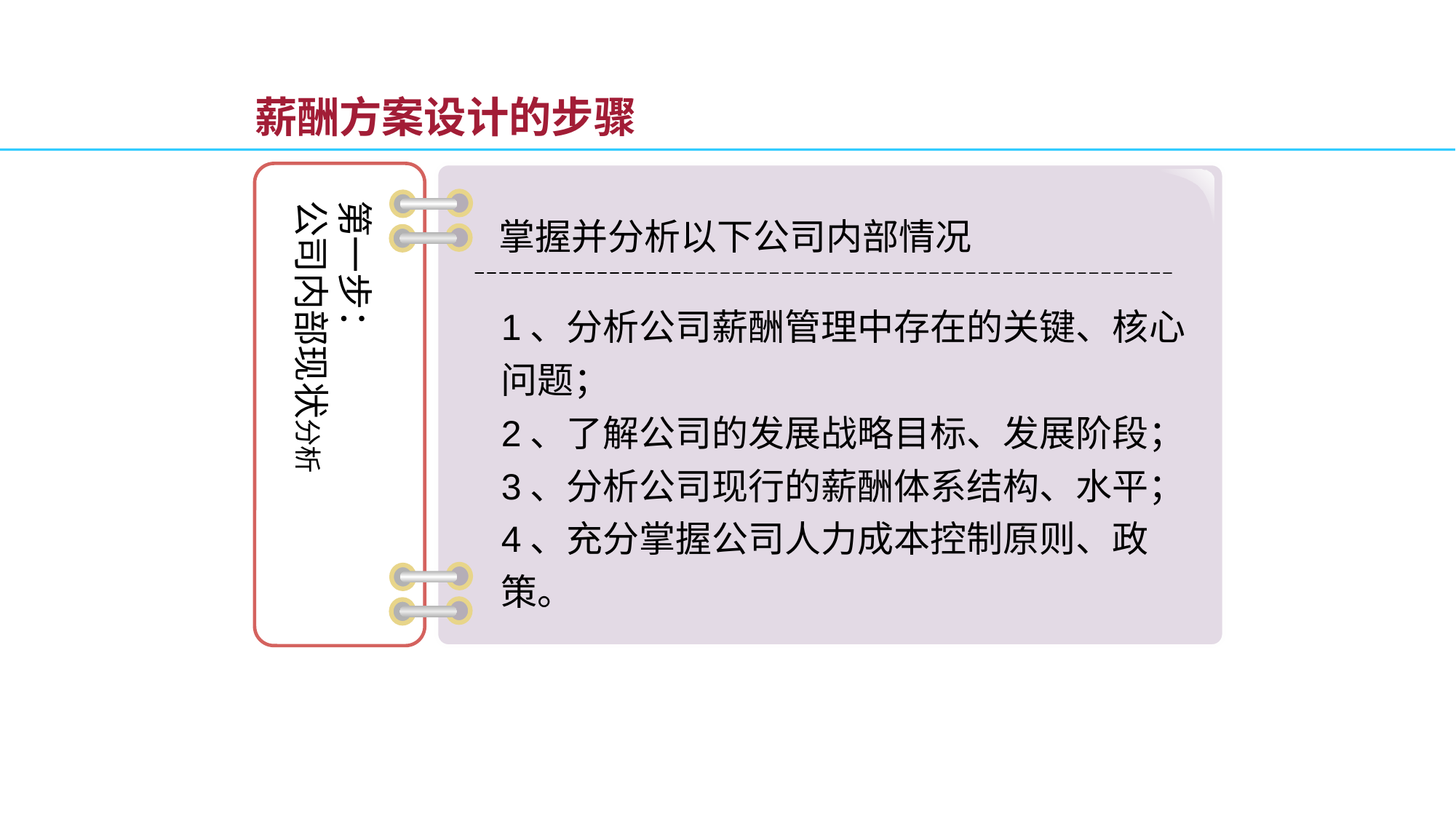

# 薪酬方案设计的步骤

第一步：
公司内部现状分析
掌握并分析以下公司内部情况

1、分析公司薪酬管理中存在的关键、核心问题；
2、了解公司的发展战略目标、发展阶段；
3、分析公司现行的薪酬体系结构、水平；
4、充分掌握公司人力成本控制原则、政策。